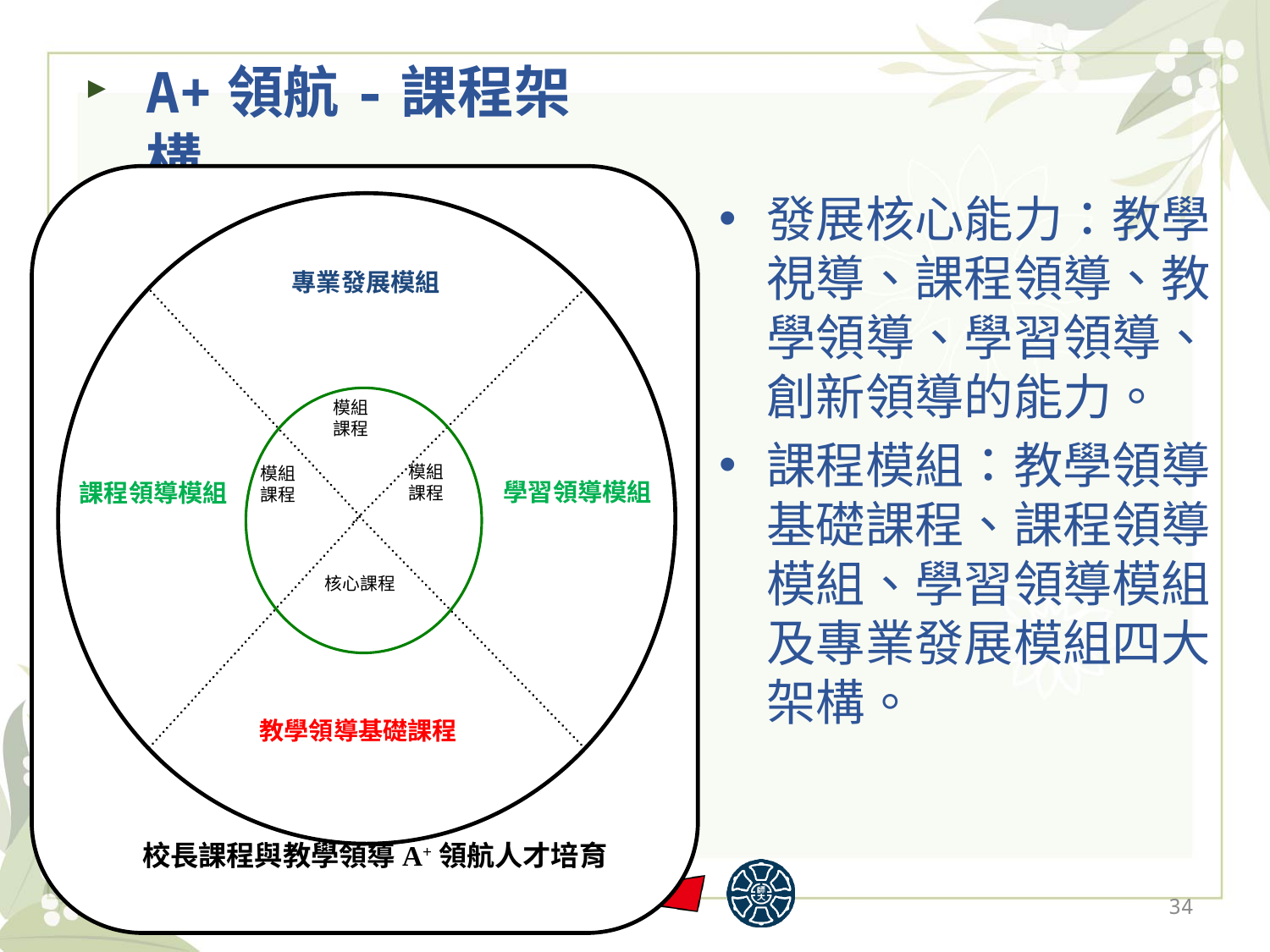

A+領航-課程架構

校長課程與教學領導A+領航人才培育

專業發展模組

學習領導模組
課程領導模組
教學領導基礎課程
模組
課程
模組
課程
模組
課程
核心課程
發展核心能力：教學視導、課程領導、教學領導、學習領導、創新領導的能力。
課程模組：教學領導基礎課程、課程領導模組、學習領導模組及專業發展模組四大架構。

2019/12/13
34